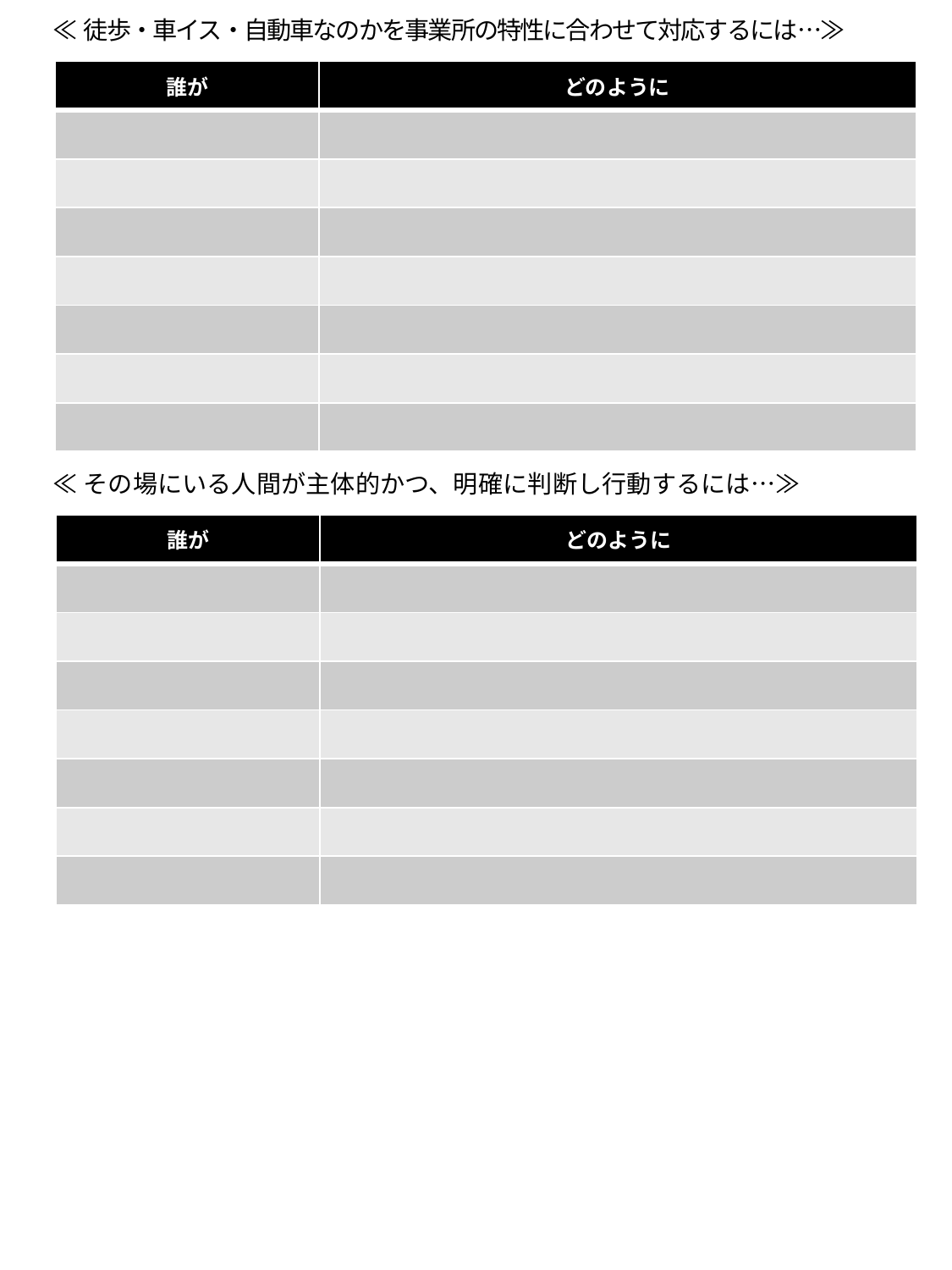

≪徒歩・車イス・自動車なのかを事業所の特性に合わせて対応するには…≫
| 誰が | どのように |
| --- | --- |
|  |  |
|  |  |
|  |  |
|  |  |
|  |  |
|  |  |
|  |  |
≪その場にいる人間が主体的かつ、明確に判断し行動するには…≫
| 誰が | どのように |
| --- | --- |
|  |  |
|  |  |
|  |  |
|  |  |
|  |  |
|  |  |
|  |  |